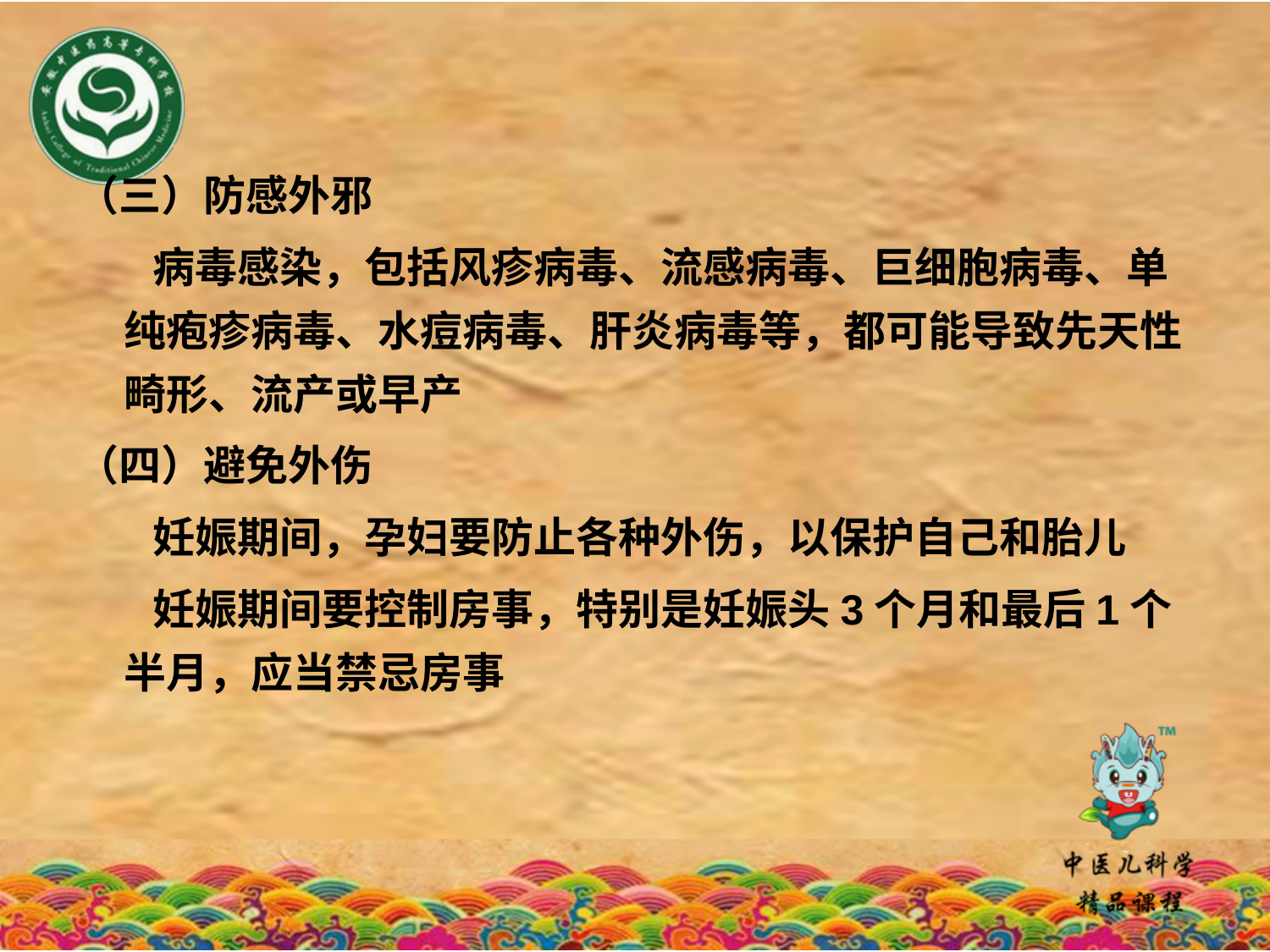

（三）防感外邪
       病毒感染，包括风疹病毒、流感病毒、巨细胞病毒、单纯疱疹病毒、水痘病毒、肝炎病毒等，都可能导致先天性畸形、流产或早产
（四）避免外伤
       妊娠期间，孕妇要防止各种外伤，以保护自己和胎儿
       妊娠期间要控制房事，特别是妊娠头3个月和最后1个半月，应当禁忌房事